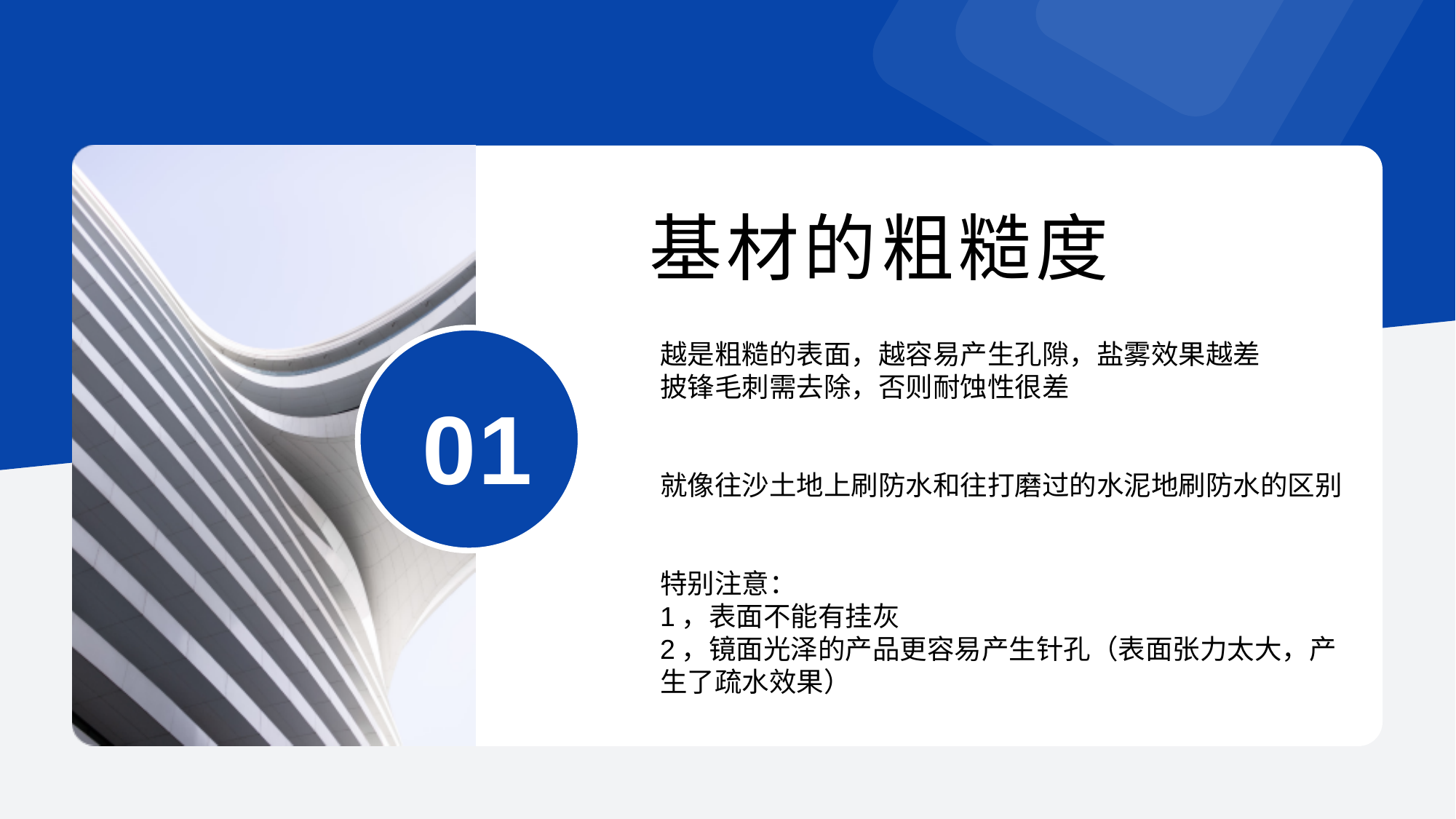

基材的粗糙度
越是粗糙的表面，越容易产生孔隙，盐雾效果越差
披锋毛刺需去除，否则耐蚀性很差

就像往沙土地上刷防水和往打磨过的水泥地刷防水的区别

特别注意：
1，表面不能有挂灰
2，镜面光泽的产品更容易产生针孔（表面张力太大，产生了疏水效果）

01